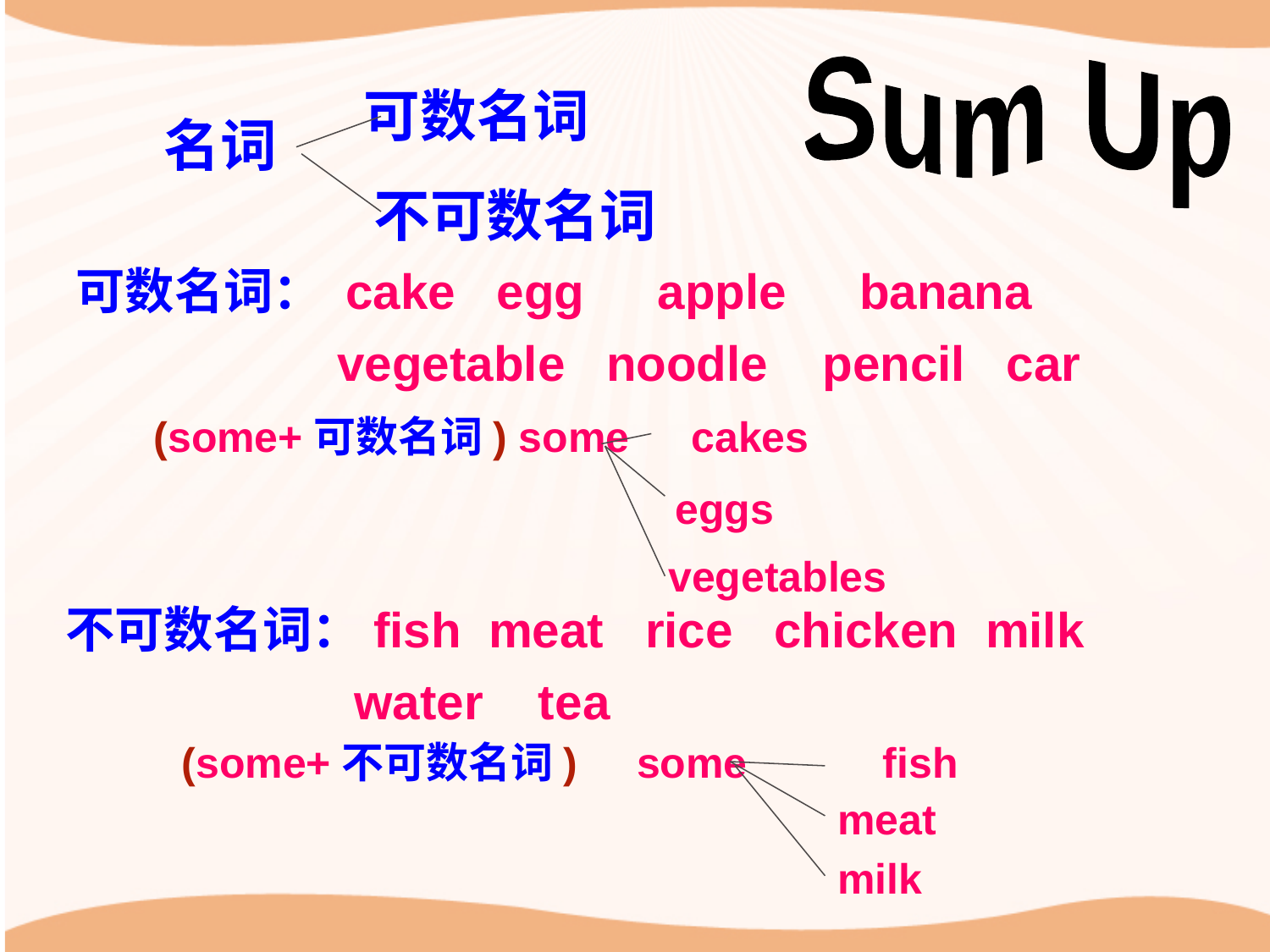

Sum Up
　        可数名词

名词

不可数名词
可数名词： cake   egg　apple　banana
                   vegetable   noodle    pencil   car
(some+可数名词) some       cakes
                                            eggs

     vegetables
不可数名词：fish  meat   rice   chicken  milk
                     water    tea
(some+不可数名词)     some 　　  fish

meat
milk